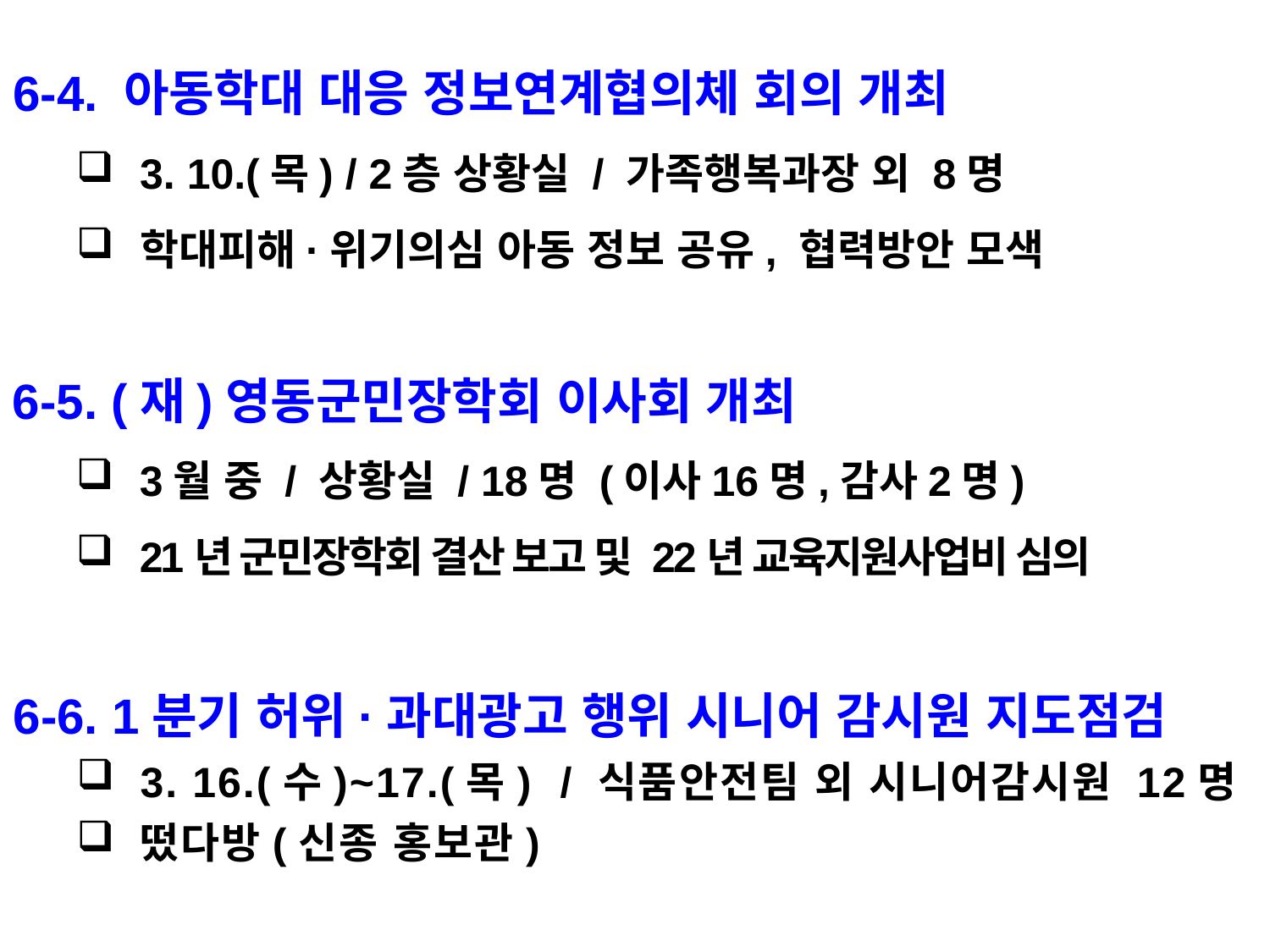

6-4. 아동학대 대응 정보연계협의체 회의 개최
3. 10.(목) / 2층 상황실 / 가족행복과장 외 8명
학대피해·위기의심 아동 정보 공유, 협력방안 모색
6-5. (재)영동군민장학회 이사회 개최
3월 중 / 상황실 / 18명 (이사16명,감사2명)
21년 군민장학회 결산 보고 및 22년 교육지원사업비 심의
6-6. 1분기 허위·과대광고 행위 시니어 감시원 지도점검
3. 16.(수)~17.(목)  / 식품안전팀 외 시니어감시원 12명
떴다방(신종 홍보관)